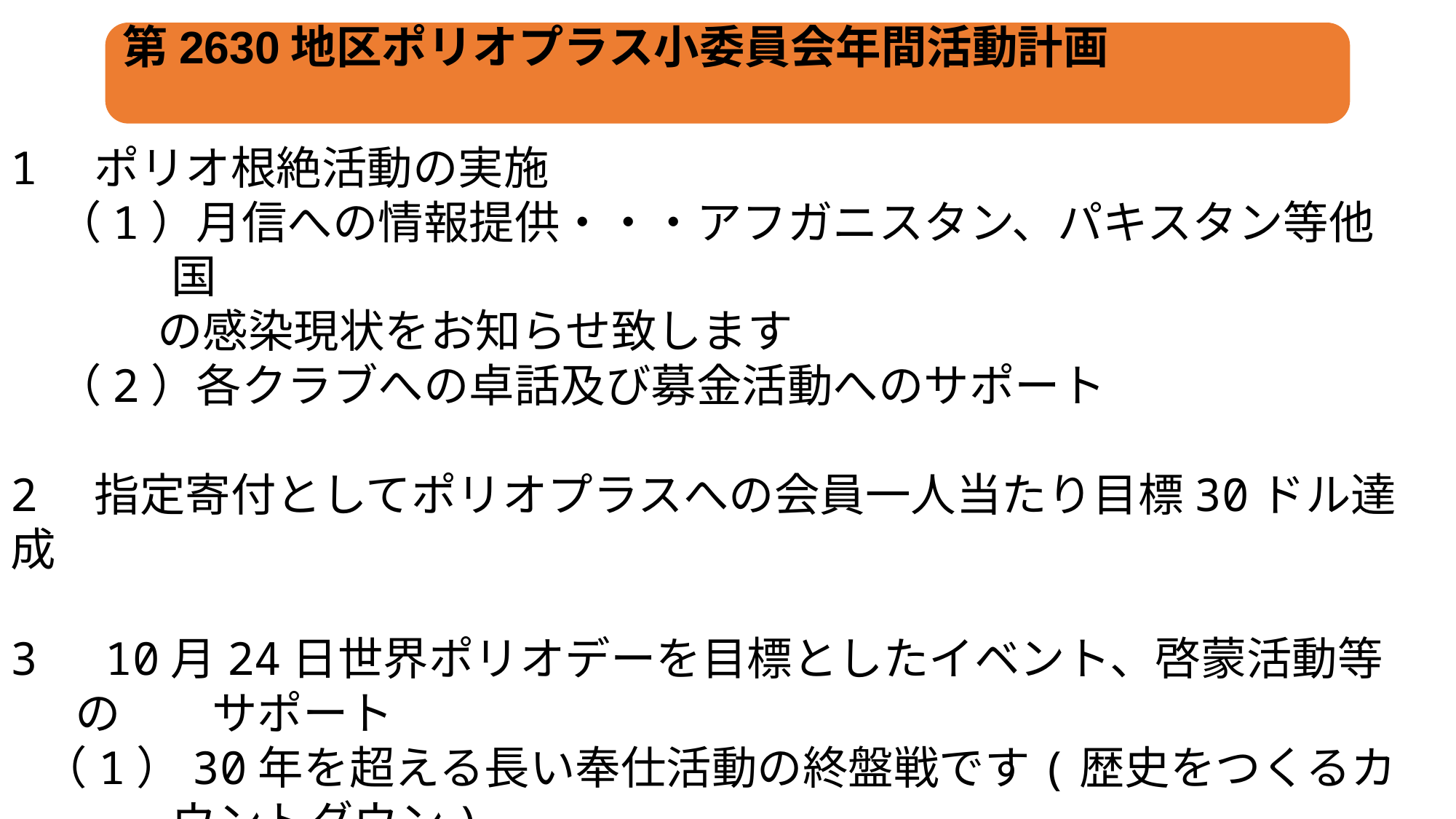

第2630地区ポリオプラス小委員会年間活動計画
1　ポリオ根絶活動の実施
　（1）月信への情報提供・・・アフガニスタン、パキスタン等他国
　　　 の感染現状をお知らせ致します
　（2）各クラブへの卓話及び募金活動へのサポート

2　指定寄付としてポリオプラスへの会員一人当たり目標30ドル達成

3　10月24日世界ポリオデーを目標としたイベント、啓蒙活動等の　　サポート
  （1）30年を超える長い奉仕活動の終盤戦です(歴史をつくるカウントダウン)
  （2）ポリオのことを知ってもらいましょう